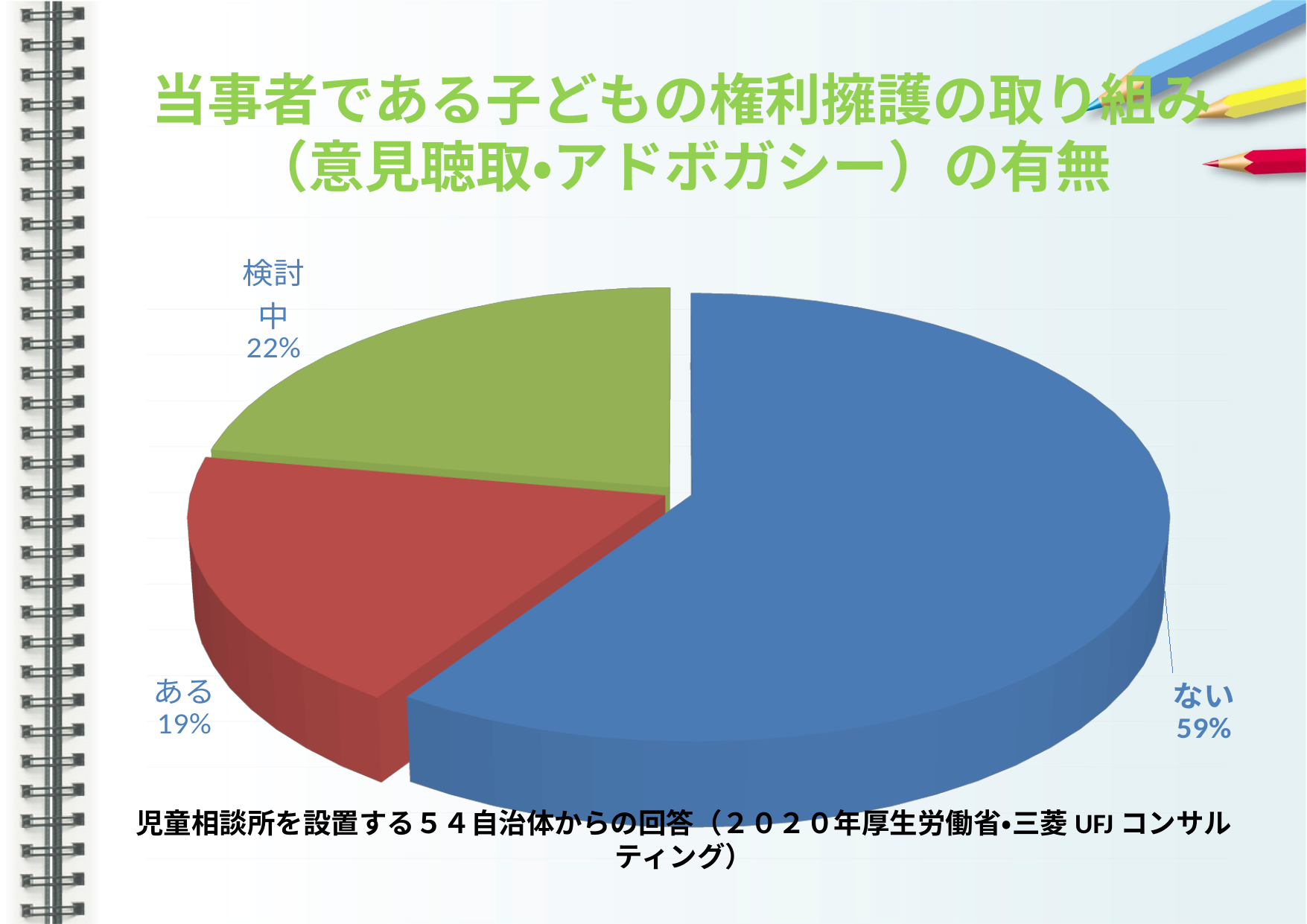

# 当事者である子どもの権利擁護の取り組み （意見聴取・アドボガシー）の有無

[unsupported chart]

児童相談所を設置する５４自治体からの回答（２０２０年厚生労働省・三菱UFJコンサルティング）